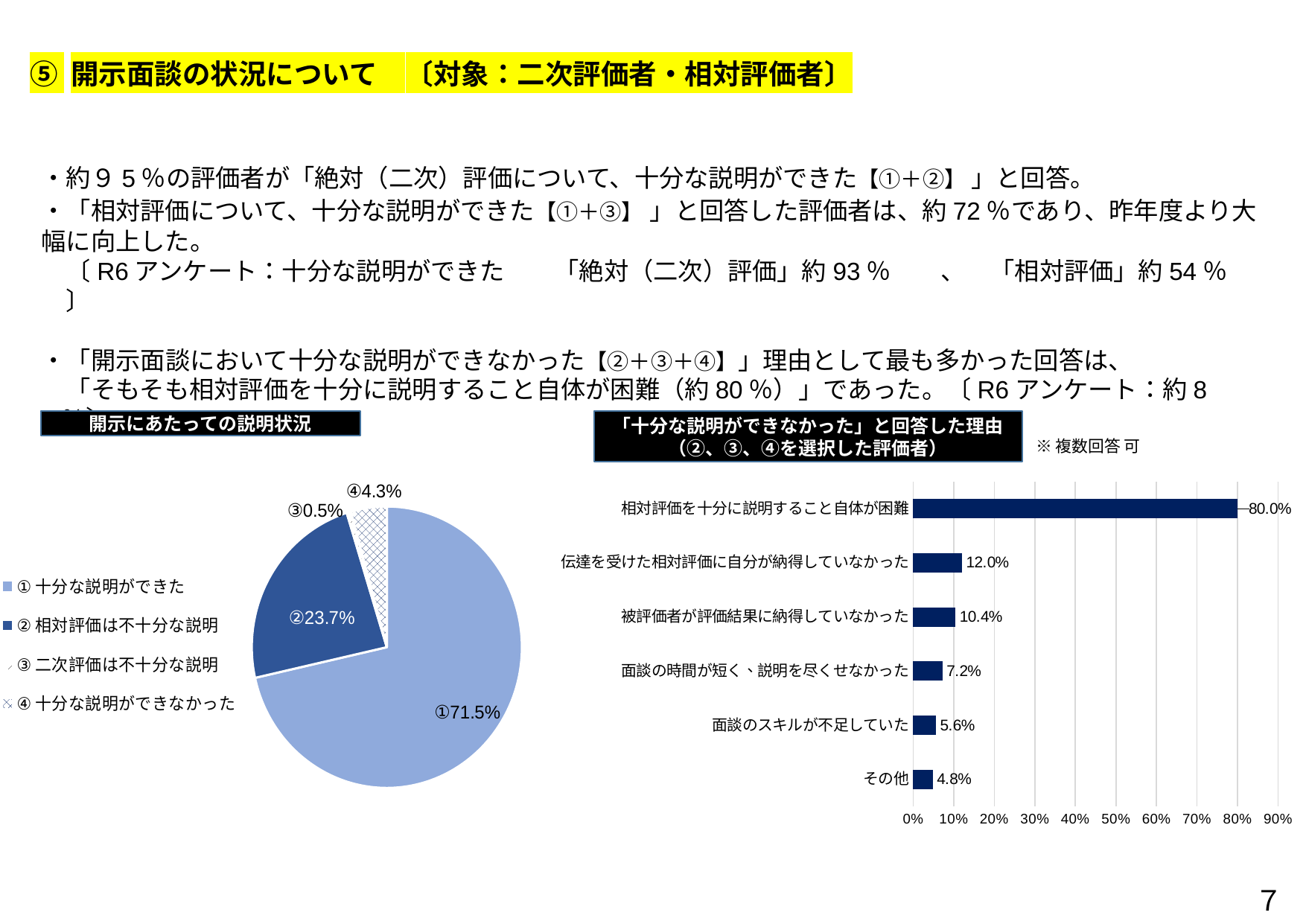

⑤ 開示面談の状況について　〔対象：二次評価者・相対評価者〕
・約９5％の評価者が「絶対（二次）評価について、十分な説明ができた【①＋②】 」と回答。
・「相対評価について、十分な説明ができた【①＋③】 」と回答した評価者は、約72％であり、昨年度より大幅に向上した。
　〔R6アンケート：十分な説明ができた　　「絶対（二次）評価」約93％　　、　「相対評価」約54％　〕

・「開示面談において十分な説明ができなかった【②＋③＋④】」理由として最も多かった回答は、
　「そもそも相対評価を十分に説明すること自体が困難（約80％）」であった。〔R6アンケート：約81％〕

開示にあたっての説明状況
「十分な説明ができなかった」と回答した理由
（②、③、④を選択した評価者）
※複数回答 可

### Chart

| Category |  |
|---|---|
| その他 | 0.048 |
| 面談のスキルが不足していた | 0.056 |
| 面談の時間が短く、説明を尽くせなかった | 0.072 |
| 被評価者が評価結果に納得していなかった | 0.104 |
| 伝達を受けた相対評価に自分が納得していなかった | 0.12 |
| 相対評価を十分に説明すること自体が困難 | 0.8 |

### Chart

| Category |  |
|---|---|
| ①十分な説明ができた | 0.715 |
| ②相対評価は不十分な説明 | 0.237 |
| ③二次評価は不十分な説明 | 0.005 |
| ④十分な説明ができなかった | 0.043 |
７